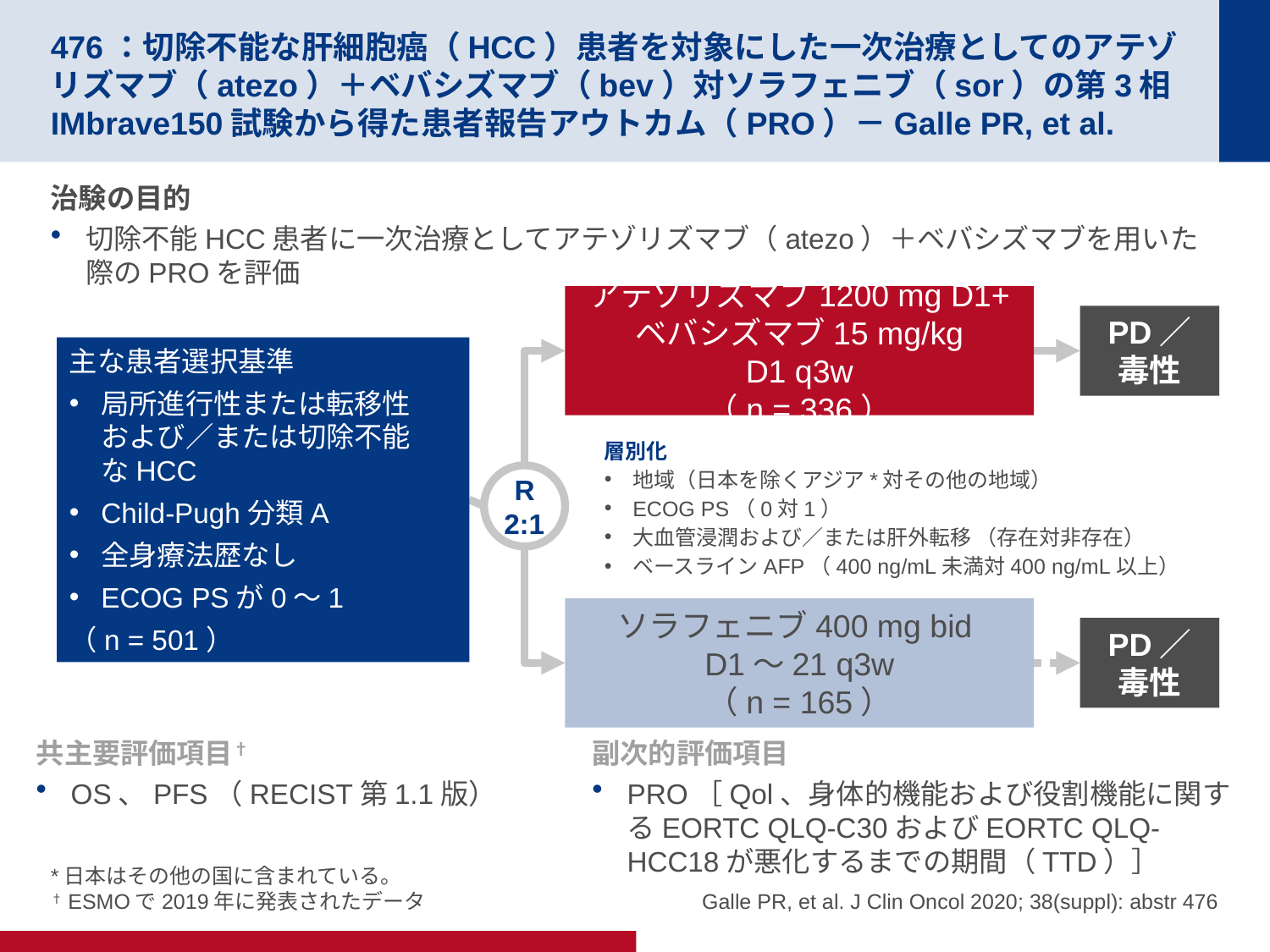

# 476：切除不能な肝細胞癌（HCC）患者を対象にした一次治療としてのアテゾリズマブ（atezo）＋ベバシズマブ（bev）対ソラフェニブ（sor）の第3相IMbrave150試験から得た患者報告アウトカム（PRO）－Galle PR, et al.
治験の目的
切除不能HCC患者に一次治療としてアテゾリズマブ（atezo）＋ベバシズマブを用いた際のPROを評価
アテゾリズマブ1200 mg D1+
ベバシズマブ15 mg/kg D1 q3w
（n = 336）
PD／
毒性
主な患者選択基準
局所進行性または転移性および／または切除不能なHCC
Child-Pugh分類A
全身療法歴なし
ECOG PSが0～1
（n = 501）
層別化
地域（日本を除くアジア*対その他の地域）
ECOG PS（0対1）
大血管浸潤および／または肝外転移 （存在対非存在）
ベースラインAFP（400 ng/mL未満対400 ng/mL以上）
R
2:1
ソラフェニブ400 mg bid 
D1～21 q3w
（n = 165）
PD／
毒性
共主要評価項目†
OS、PFS（RECIST第1.1版）

副次的評価項目
PRO［Qol、身体的機能および役割機能に関するEORTC QLQ-C30およびEORTC QLQ-HCC18が悪化するまでの期間（TTD）］
*日本はその他の国に含まれている。
†ESMOで2019年に発表されたデータ
Galle PR, et al. J Clin Oncol 2020; 38(suppl): abstr 476